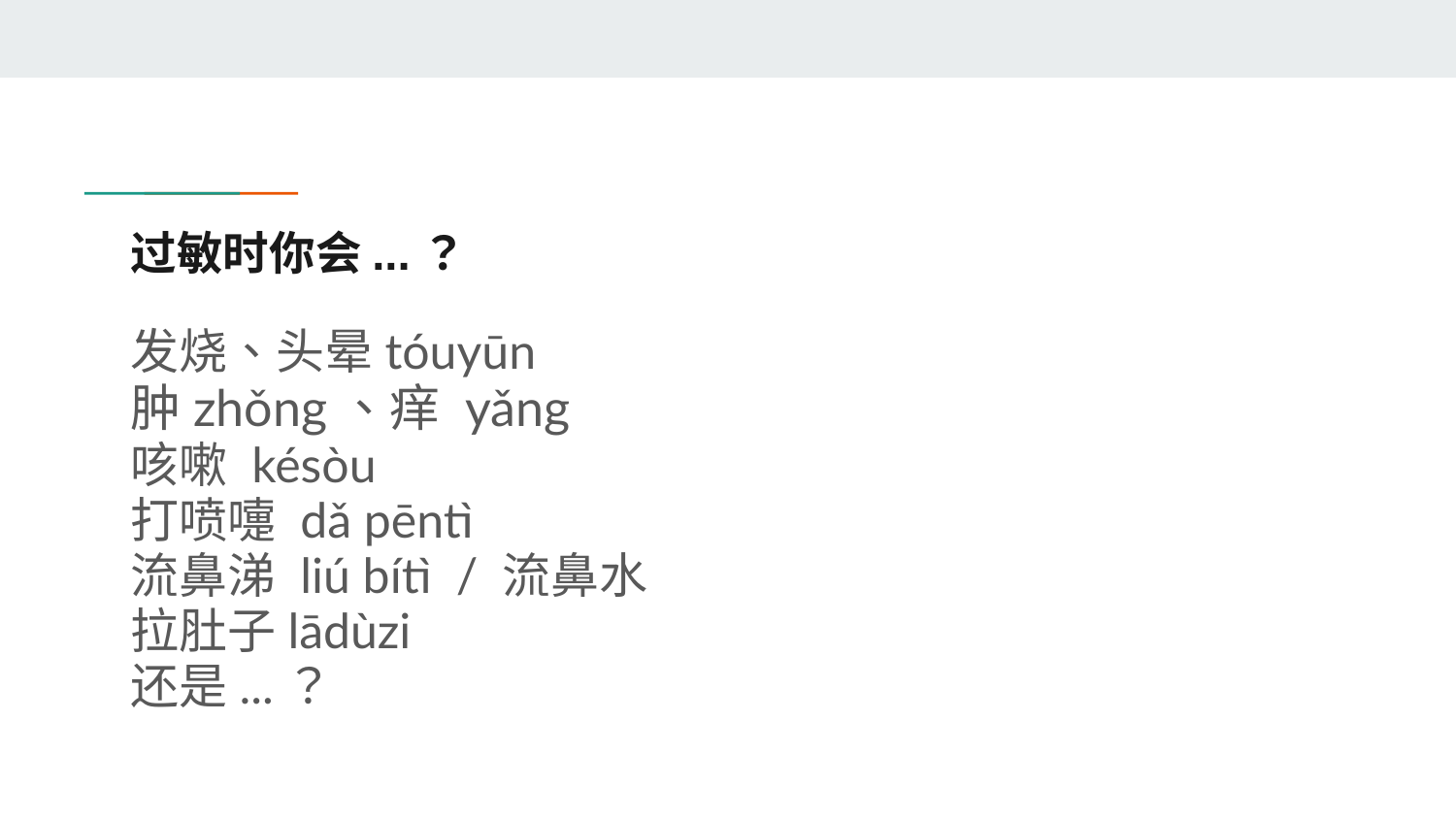

# 过敏时你会...？
发烧、头晕tóuyūn
肿zhǒng、痒 yǎng
咳嗽 késòu
打喷嚏 dǎ pēntì
流鼻涕 liú bítì  / 流鼻水
拉肚子lādùzi
还是...？